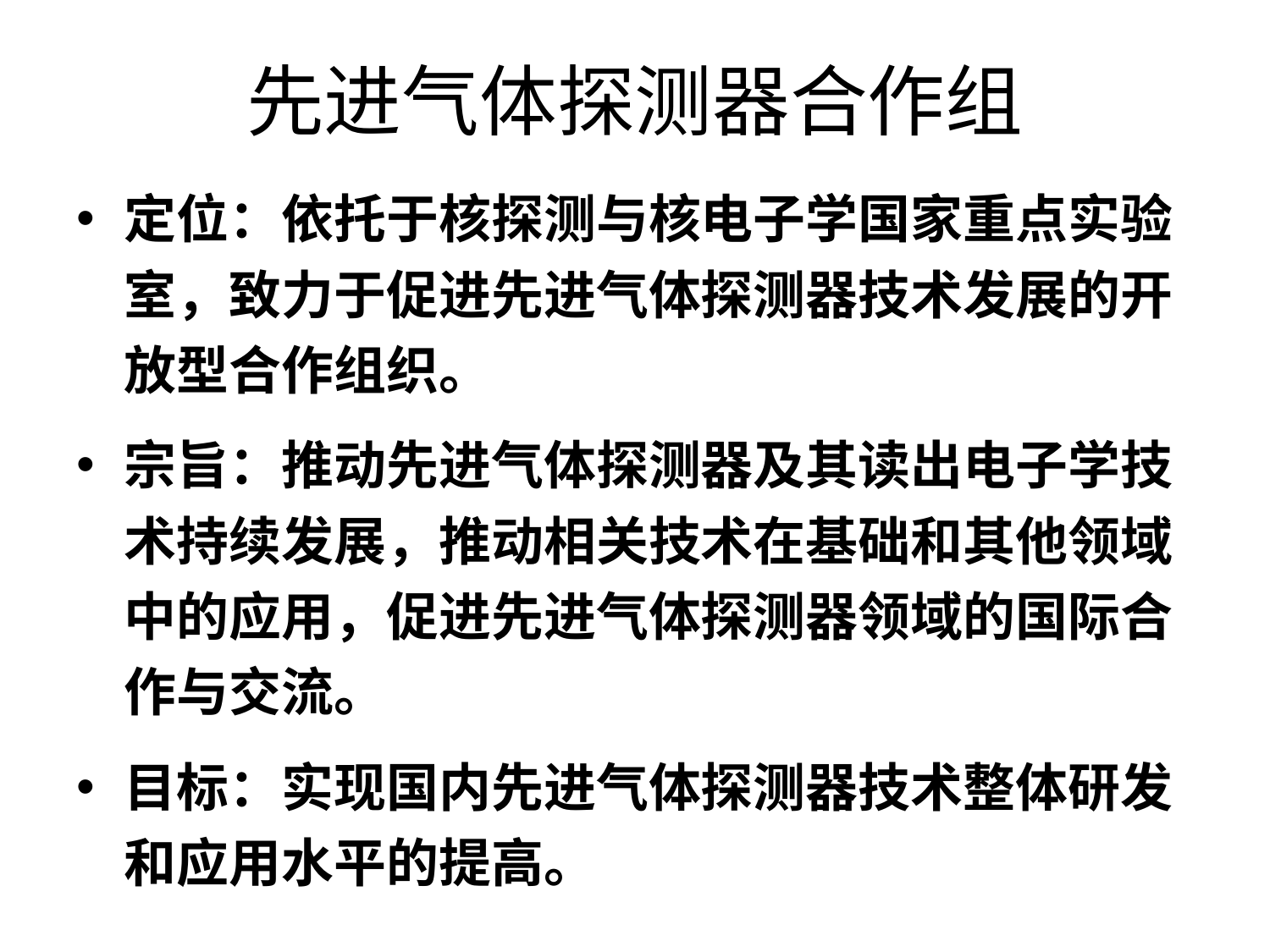

# 先进气体探测器合作组
定位：依托于核探测与核电子学国家重点实验室，致力于促进先进气体探测器技术发展的开放型合作组织。
宗旨：推动先进气体探测器及其读出电子学技术持续发展，推动相关技术在基础和其他领域中的应用，促进先进气体探测器领域的国际合作与交流。
目标：实现国内先进气体探测器技术整体研发和应用水平的提高。
5